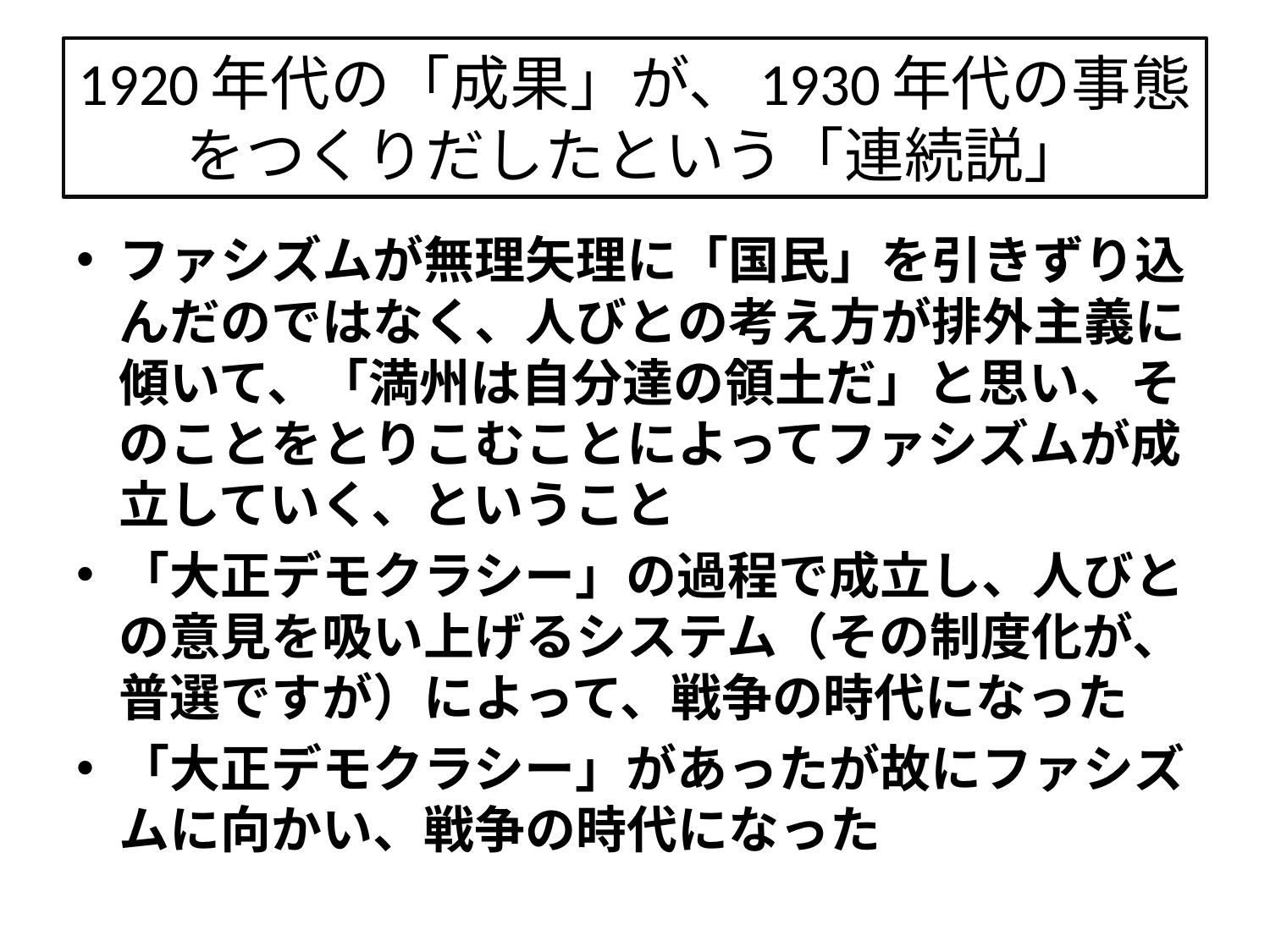

# 1920年代の「成果」が、1930年代の事態をつくりだしたという「連続説」
ファシズムが無理矢理に「国民」を引きずり込んだのではなく、人びとの考え方が排外主義に傾いて、「満州は自分達の領土だ」と思い、そのことをとりこむことによってファシズムが成立していく、ということ
「大正デモクラシー」の過程で成立し、人びとの意見を吸い上げるシステム（その制度化が、普選ですが）によって、戦争の時代になった
「大正デモクラシー」があったが故にファシズムに向かい、戦争の時代になった